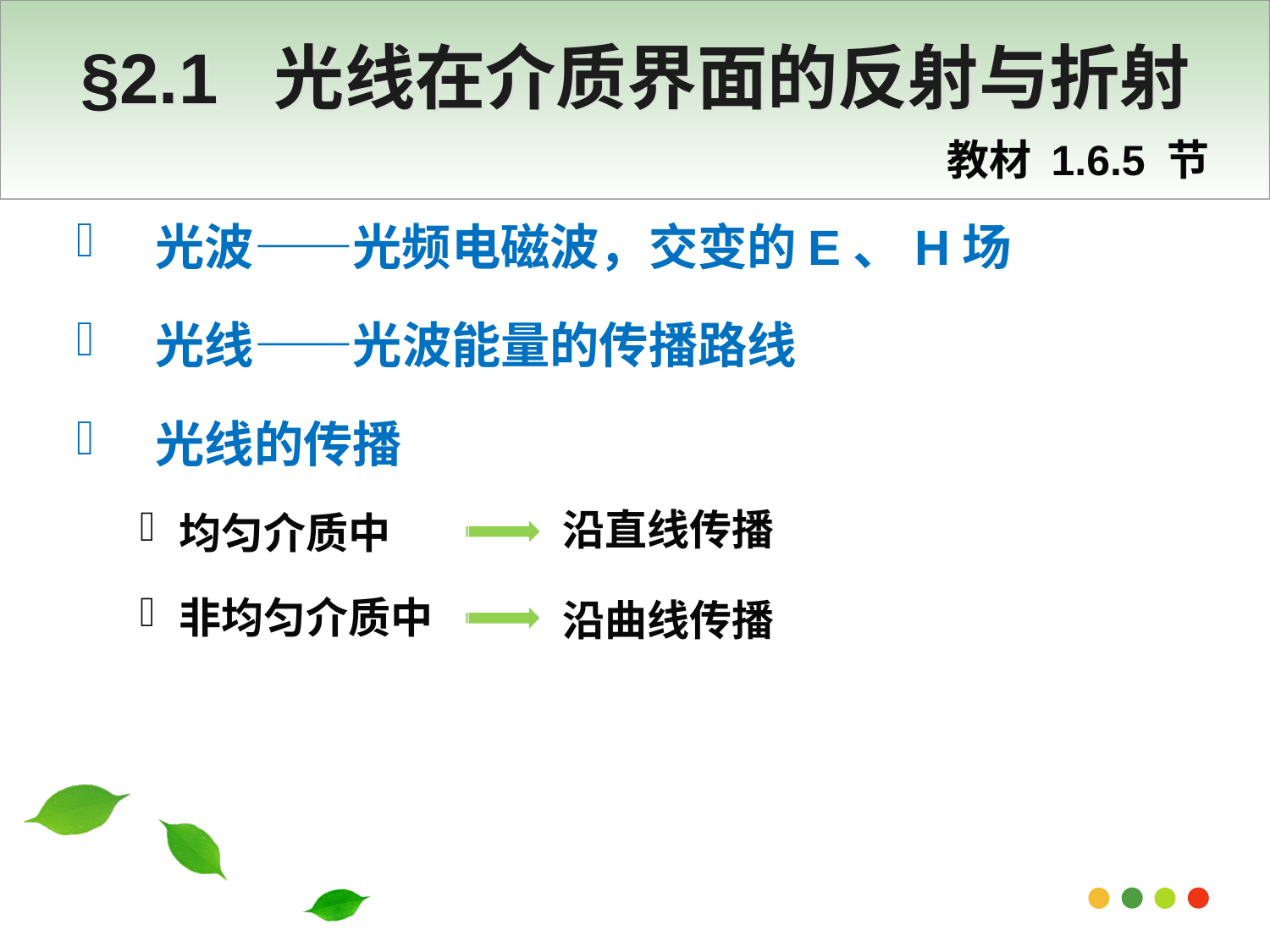

# §2.1  光线在介质界面的反射与折射
教材 1.6.5 节
光波——光频电磁波，交变的E、H场
光线——光波能量的传播路线
光线的传播
均匀介质中
非均匀介质中
沿直线传播

沿曲线传播